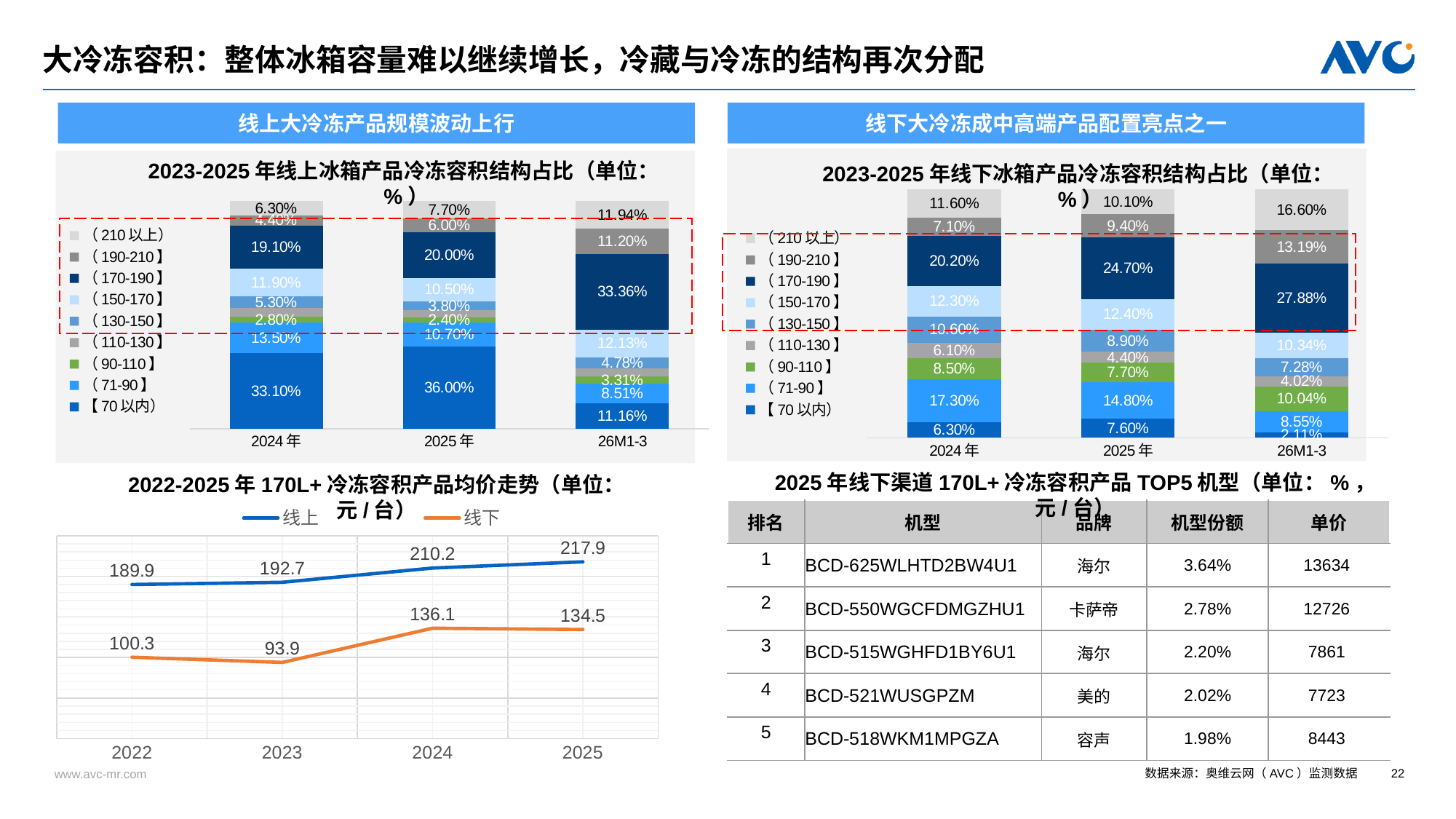

# 大冷冻容积：整体冰箱容量难以继续增长，冷藏与冷冻的结构再次分配
线上大冷冻产品规模波动上行
线下大冷冻成中高端产品配置亮点之一

2023-2025年线上冰箱产品冷冻容积结构占比（单位：%）
2023-2025年线下冰箱产品冷冻容积结构占比（单位：%）

### Chart

| Category | 【70以内） | （71-90】 | （90-110】 | （110-130】 | （130-150】 | （150-170】 | （170-190】 | （190-210】 | （210以上） |
|---|---|---|---|---|---|---|---|---|---|
| 2024年 | 0.063 | 0.173 | 0.085 | 0.061 | 0.106 | 0.123 | 0.202 | 0.071 | 0.116 |
| 2025年 | 0.076 | 0.148 | 0.077 | 0.044 | 0.089 | 0.124 | 0.247 | 0.094 | 0.101 |
| 26M1-3 | 0.0211 | 0.0855 | 0.1004 | 0.0402 | 0.0728 | 0.1034 | 0.2788 | 0.1319 | 0.166 |

### Chart

| Category | 【70以内） | （71-90】 | （90-110】 | （110-130】 | （130-150】 | （150-170】 | （170-190】 | （190-210】 | （210以上） |
|---|---|---|---|---|---|---|---|---|---|
| 2024年 | 0.331 | 0.135 | 0.028 | 0.036 | 0.053 | 0.119 | 0.191 | 0.044 | 0.063 |
| 2025年 | 0.36 | 0.107 | 0.024 | 0.03 | 0.038 | 0.105 | 0.2 | 0.06 | 0.077 |
| 26M1-3 | 0.1116 | 0.0851 | 0.0331 | 0.0362 | 0.0478 | 0.1213 | 0.3336 | 0.112 | 0.1194 |

2025年线下渠道170L+冷冻容积产品TOP5机型（单位：%，元/台）
2022-2025年170L+冷冻容积产品均价走势（单位：元/台）
| 排名 | 机型 | 品牌 | 机型份额 | 单价 |
| --- | --- | --- | --- | --- |
| 1 | BCD-625WLHTD2BW4U1 | 海尔 | 3.64% | 13634 |
| 2 | BCD-550WGCFDMGZHU1 | 卡萨帝 | 2.78% | 12726 |
| 3 | BCD-515WGHFD1BY6U1 | 海尔 | 2.20% | 7861 |
| 4 | BCD-521WUSGPZM | 美的 | 2.02% | 7723 |
| 5 | BCD-518WKM1MPGZA | 容声 | 1.98% | 8443 |

### Chart

| Category | 线上 | 线下 |
|---|---|---|
| 2022 | 189.9 | 100.3 |
| 2023 | 192.7 | 93.9 |
| 2024 | 210.2 | 136.1 |
| 2025 | 217.9 | 134.5 |
数据来源：奥维云网（AVC）监测数据